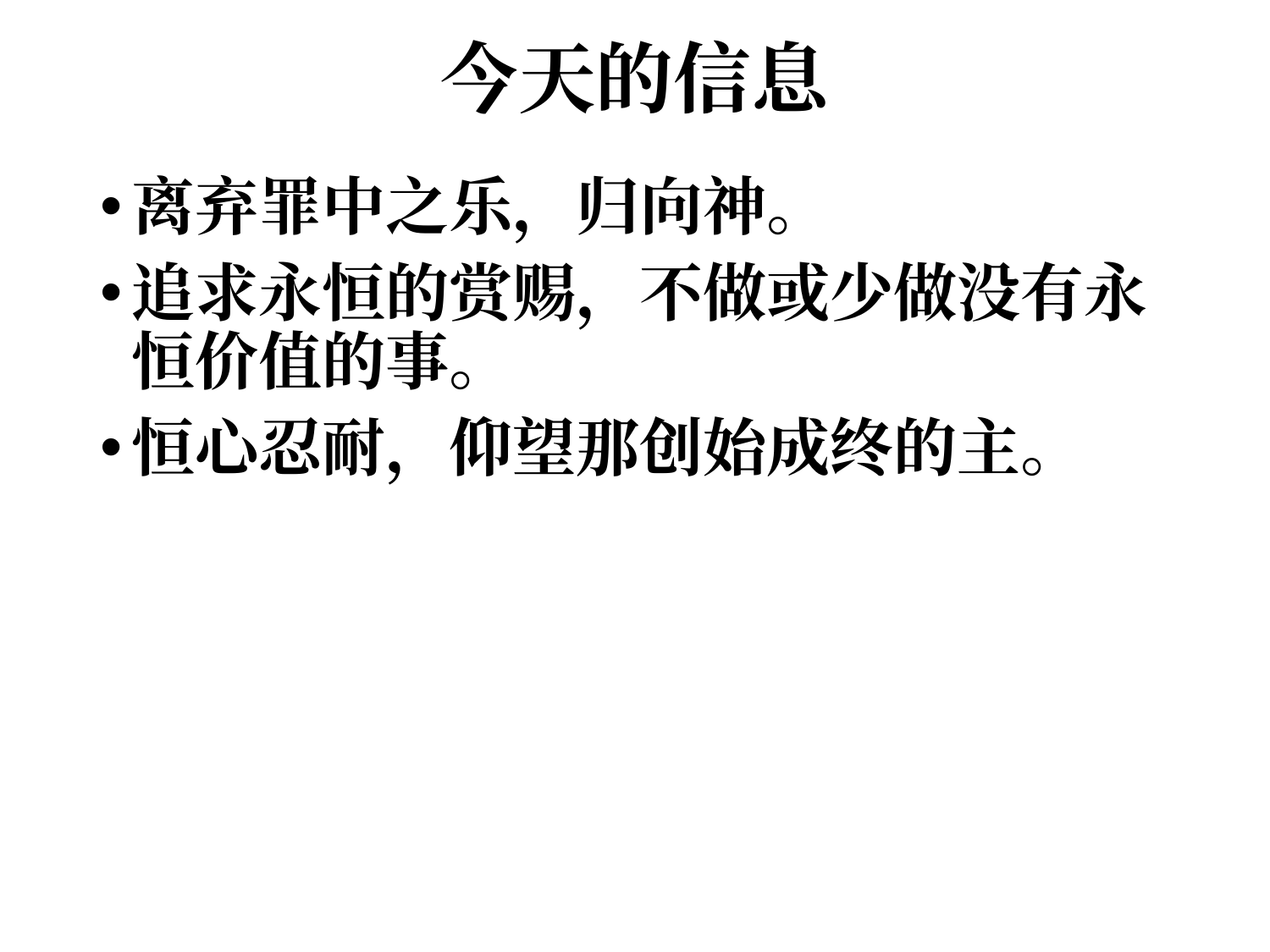

# 今天的信息
离弃罪中之乐，归向神。
追求永恒的赏赐，不做或少做没有永恒价值的事。
恒心忍耐，仰望那创始成终的主。